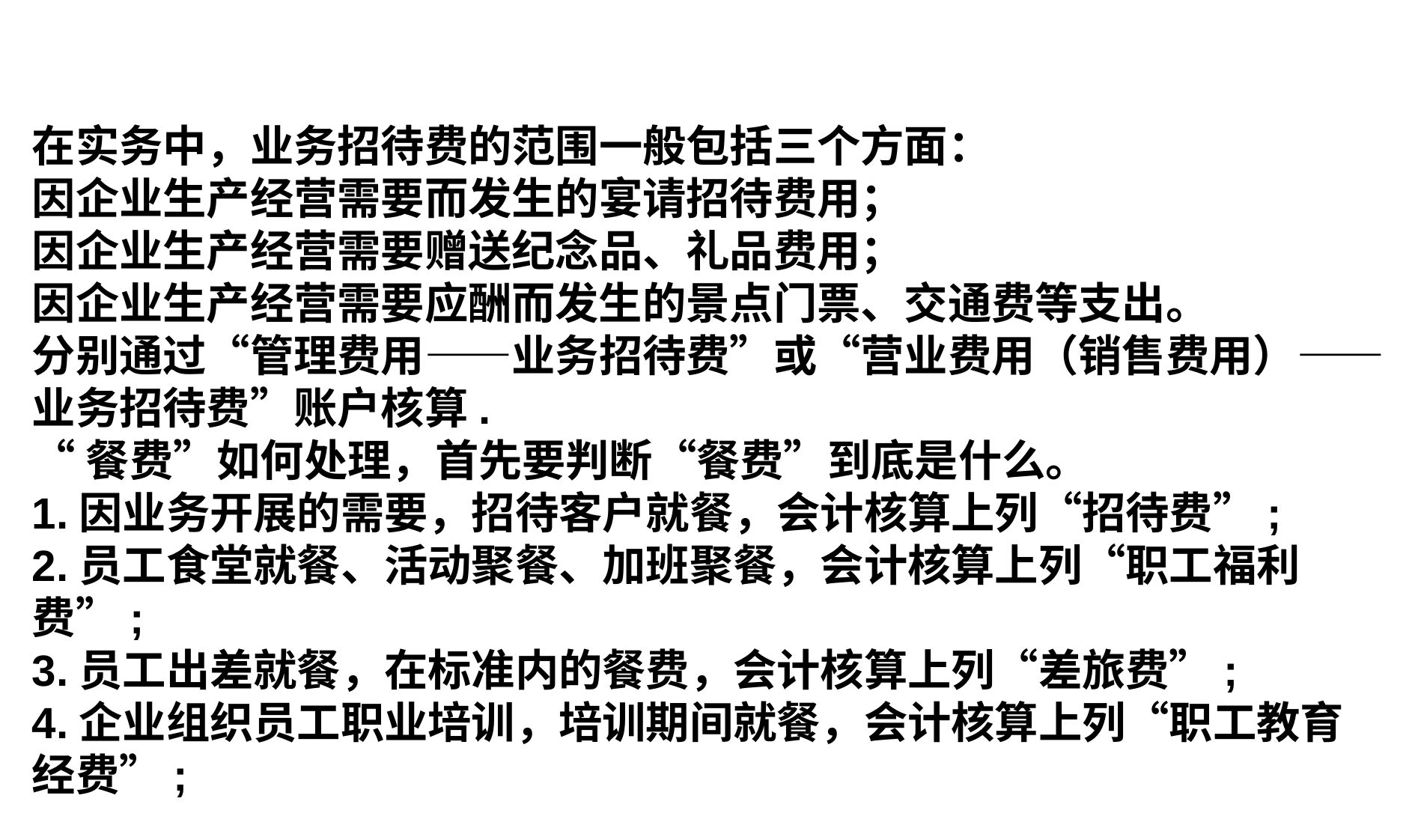

在实务中，业务招待费的范围一般包括三个方面：
因企业生产经营需要而发生的宴请招待费用；
因企业生产经营需要赠送纪念品、礼品费用；
因企业生产经营需要应酬而发生的景点门票、交通费等支出。
分别通过“管理费用——业务招待费”或“营业费用（销售费用）——业务招待费”账户核算.
“餐费”如何处理，首先要判断“餐费”到底是什么。
1.因业务开展的需要，招待客户就餐，会计核算上列“招待费”;
2.员工食堂就餐、活动聚餐、加班聚餐，会计核算上列“职工福利费”;
3.员工出差就餐，在标准内的餐费，会计核算上列“差旅费”;
4.企业组织员工职业培训，培训期间就餐，会计核算上列“职工教育经费”;